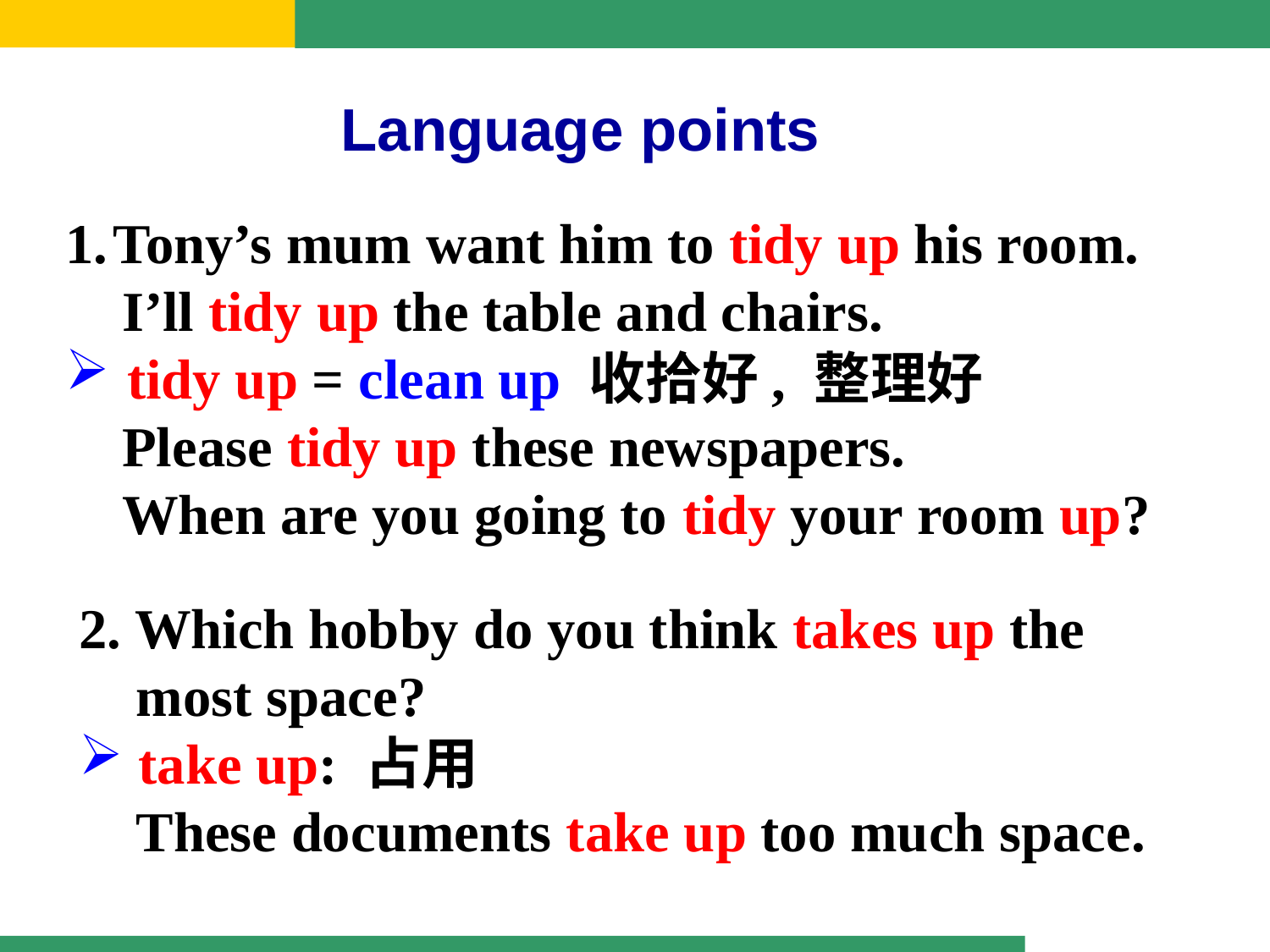

Language points
Tony’s mum want him to tidy up his room.
    I’ll tidy up the table and chairs.
 tidy up = clean up 收拾好, 整理好
    Please tidy up these newspapers.
    When are you going to tidy your room up?
2. Which hobby do you think takes up the
    most space?
 take up: 占用
    These documents take up too much space.